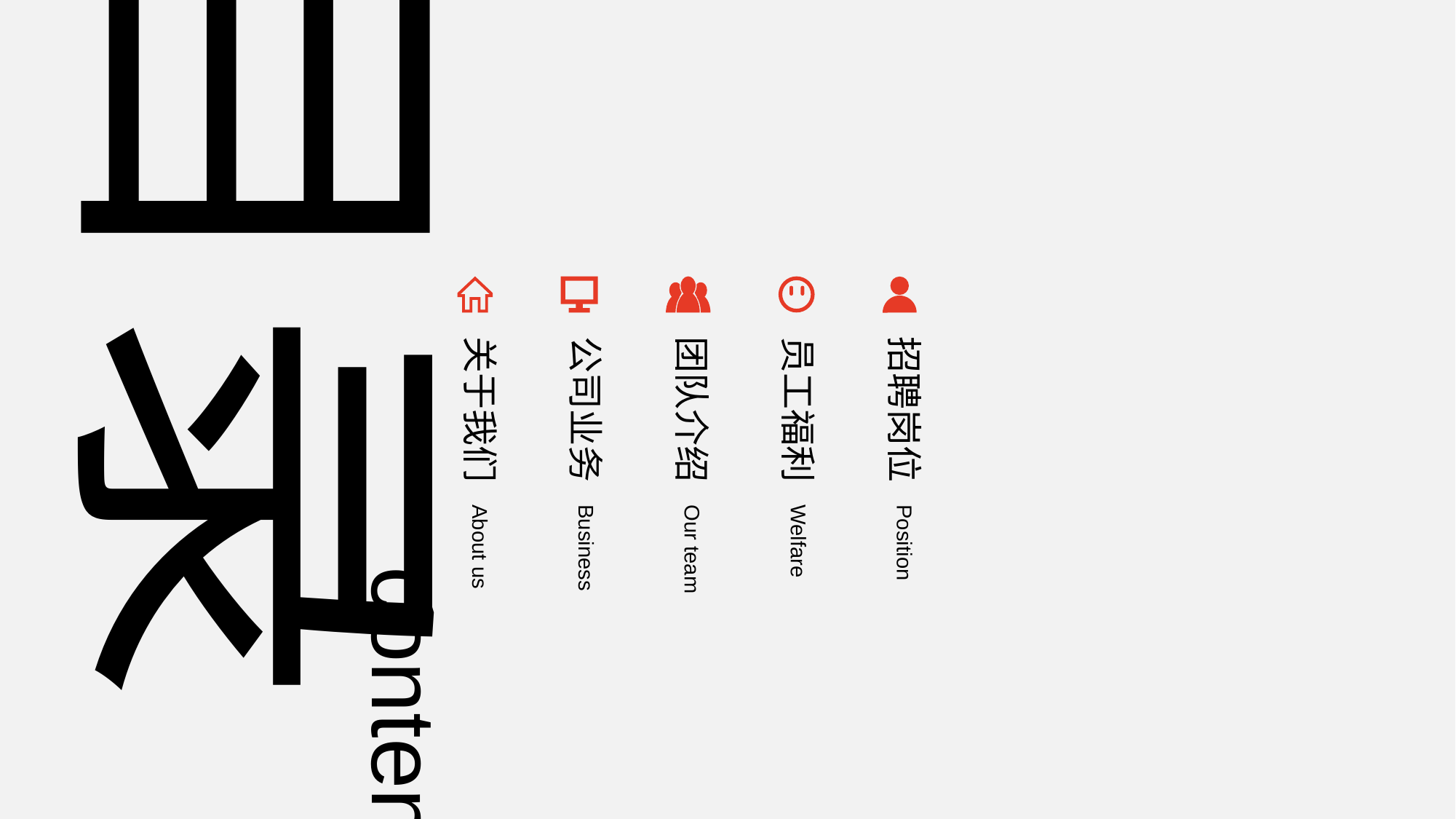

目录

关于我们
公司业务
团队介绍
员工福利
招聘岗位
About us
Business
Our team
Welfare
Position
content